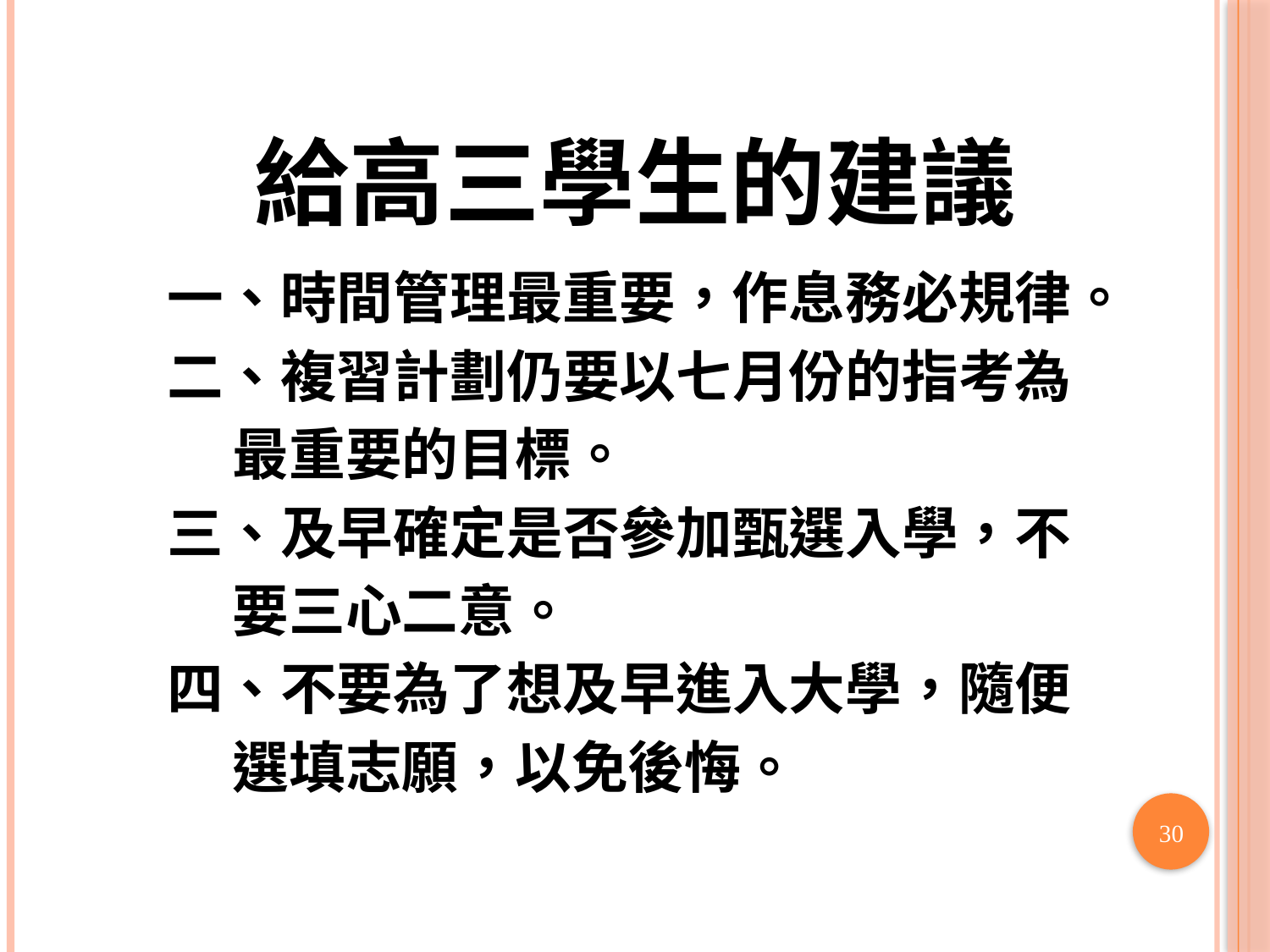

給高三學生的建議
一、時間管理最重要，作息務必規律。
二、複習計劃仍要以七月份的指考為
    最重要的目標。
三、及早確定是否參加甄選入學，不
    要三心二意。
四、不要為了想及早進入大學，隨便
    選填志願，以免後悔。

30